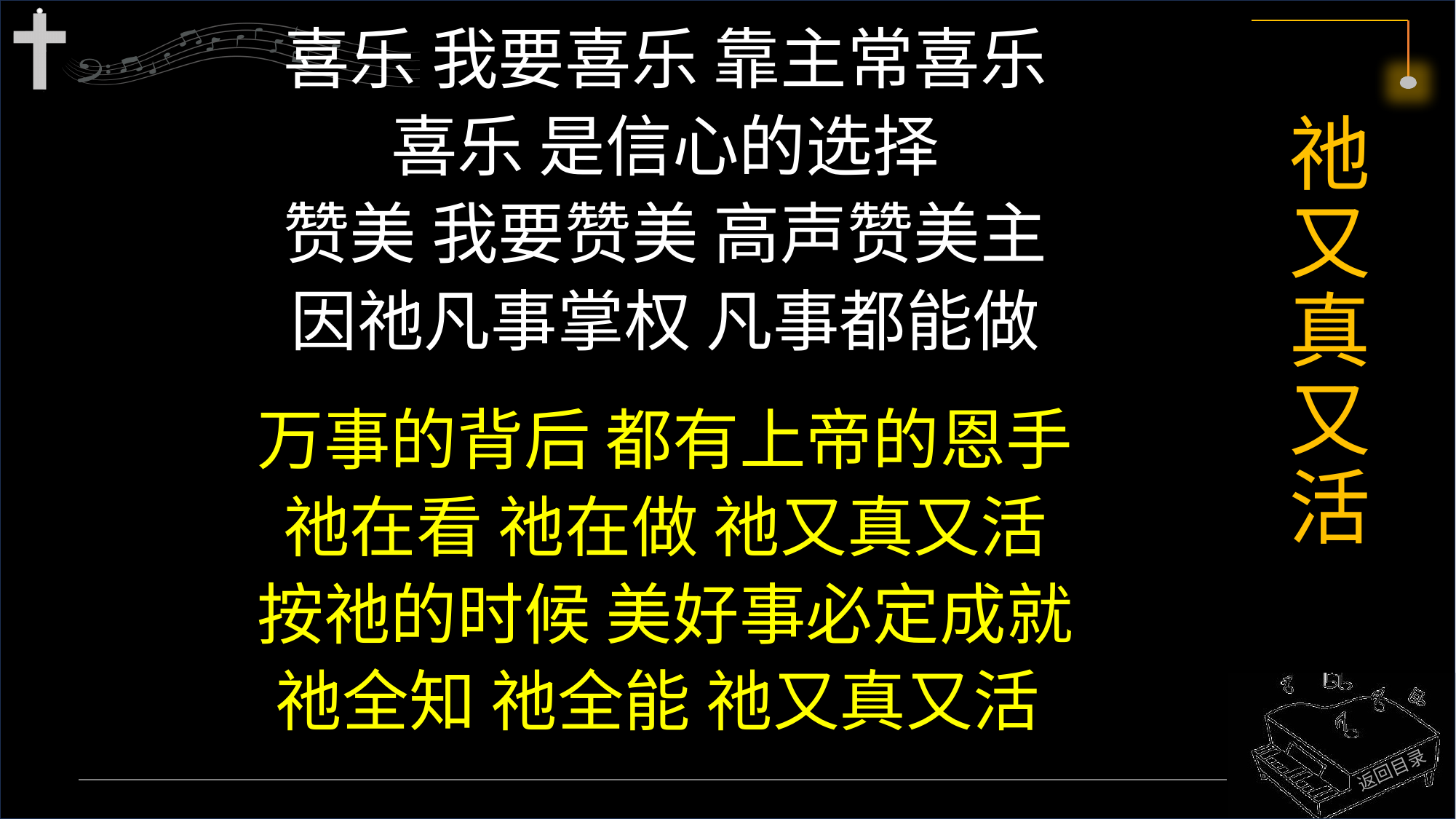

喜乐 我要喜乐 靠主常喜乐
喜乐 是信心的选择
赞美 我要赞美 高声赞美主
因祂凡事掌权 凡事都能做

万事的背后 都有上帝的恩手
祂在看 祂在做 祂又真又活
按祂的时候 美好事必定成就
祂全知 祂全能 祂又真又活
# 祂又真又活